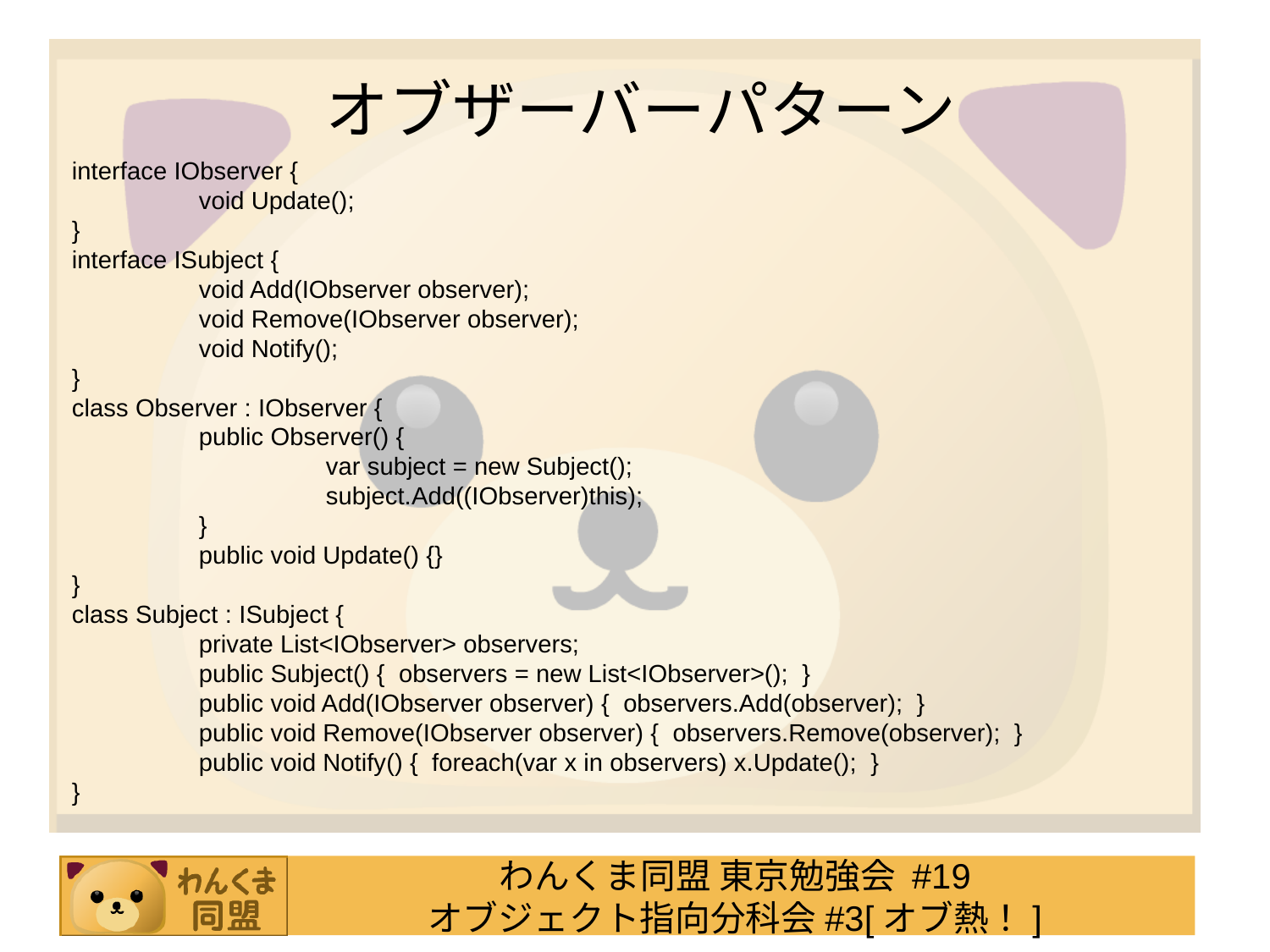

# オブザーバーパターン
interface IObserver {
	void Update();
}
interface ISubject {
	void Add(IObserver observer);
	void Remove(IObserver observer);
	void Notify();
}
class Observer : IObserver {
	public Observer() {
		var subject = new Subject();
		subject.Add((IObserver)this);
	}
	public void Update() {}
}
class Subject : ISubject {
	private List<IObserver> observers;
	public Subject() {  observers = new List<IObserver>();  }
	public void Add(IObserver observer) {  observers.Add(observer);  }
	public void Remove(IObserver observer) {  observers.Remove(observer);  }
	public void Notify() {  foreach(var x in observers) x.Update();  }
}